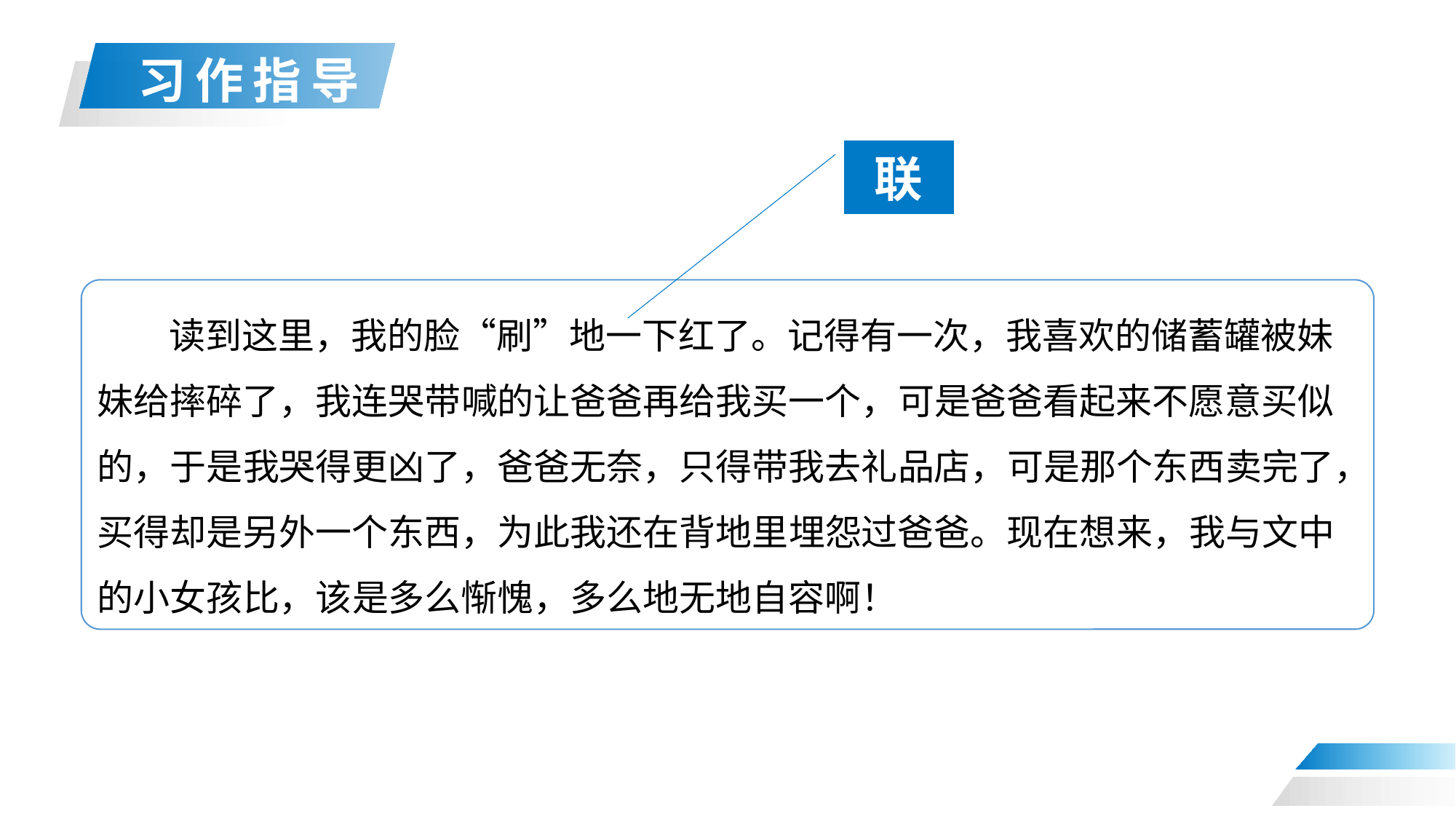

联
 读到这里，我的脸“刷”地一下红了。记得有一次，我喜欢的储蓄罐被妹妹给摔碎了，我连哭带喊的让爸爸再给我买一个，可是爸爸看起来不愿意买似的，于是我哭得更凶了，爸爸无奈，只得带我去礼品店，可是那个东西卖完了，买得却是另外一个东西，为此我还在背地里埋怨过爸爸。现在想来，我与文中的小女孩比，该是多么惭愧，多么地无地自容啊！